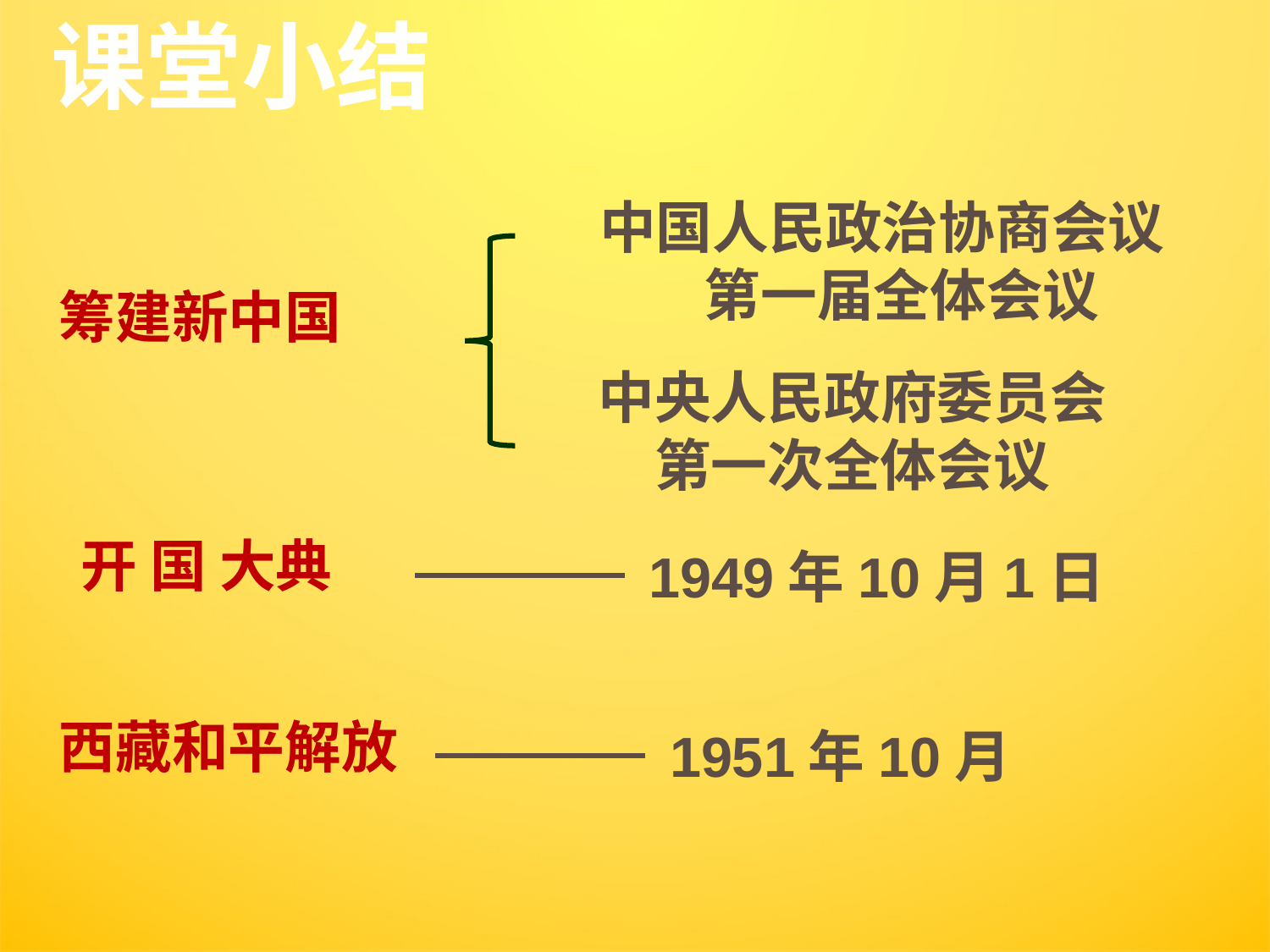

课堂小结

中国人民政治协商会议
  第一届全体会议

筹建新中国
中央人民政府委员会
第一次全体会议
开 国 大典
   1949年10月1日
西藏和平解放
1951年10月